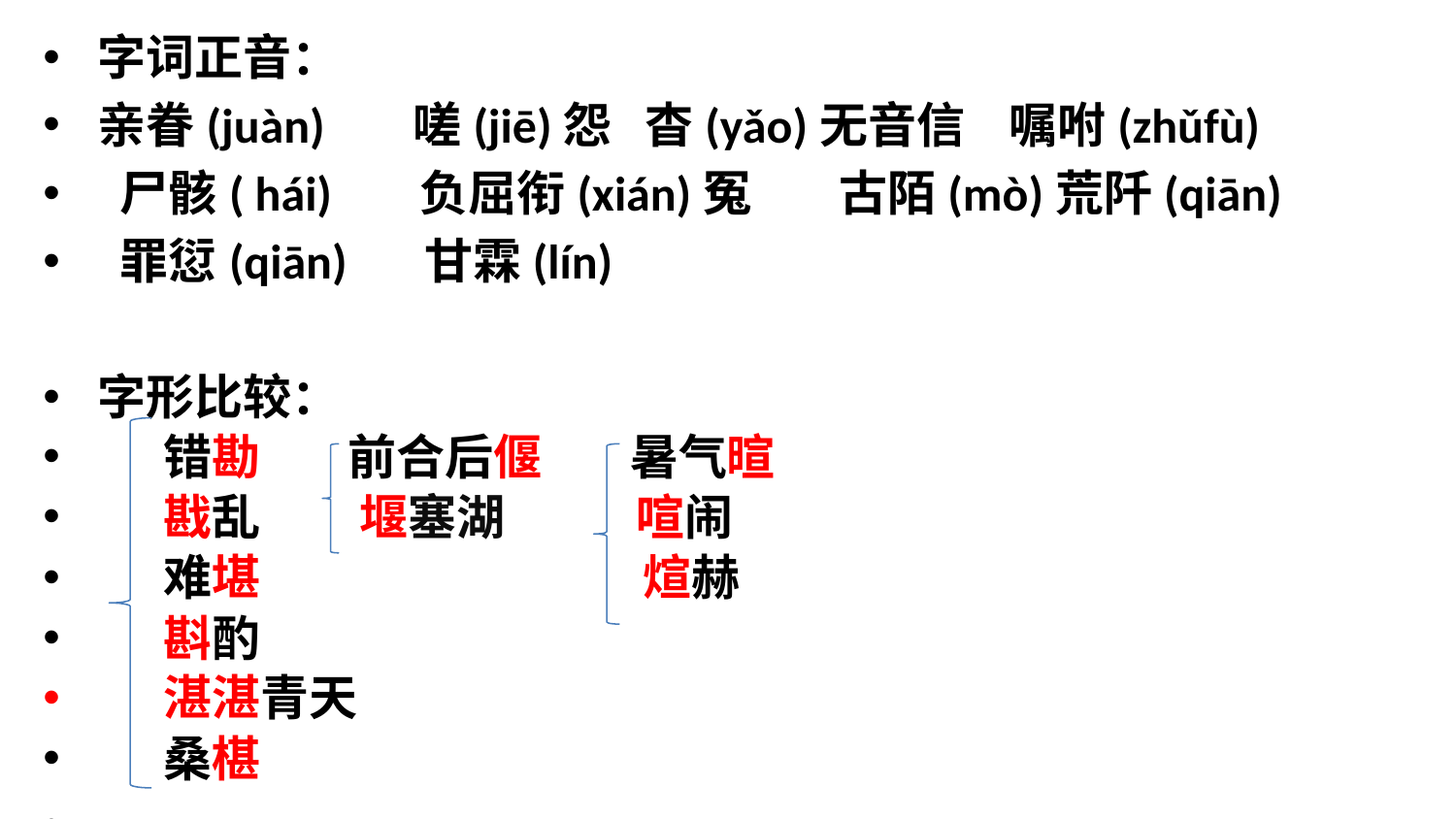

字词正音：
亲眷(juàn)       嗟(jiē)怨   杳(yǎo)无音信    嘱咐(zhǔfù)
 尸骸( hái)       负屈衔(xián)冤        古陌(mò)荒阡(qiān)
 罪愆(qiān)      甘霖(lín)

字形比较：
     错勘        前合后偃        暑气暄
     戡乱         堰塞湖            喧闹
     难堪                                   煊赫
     斟酌
     湛湛青天
     桑椹

#